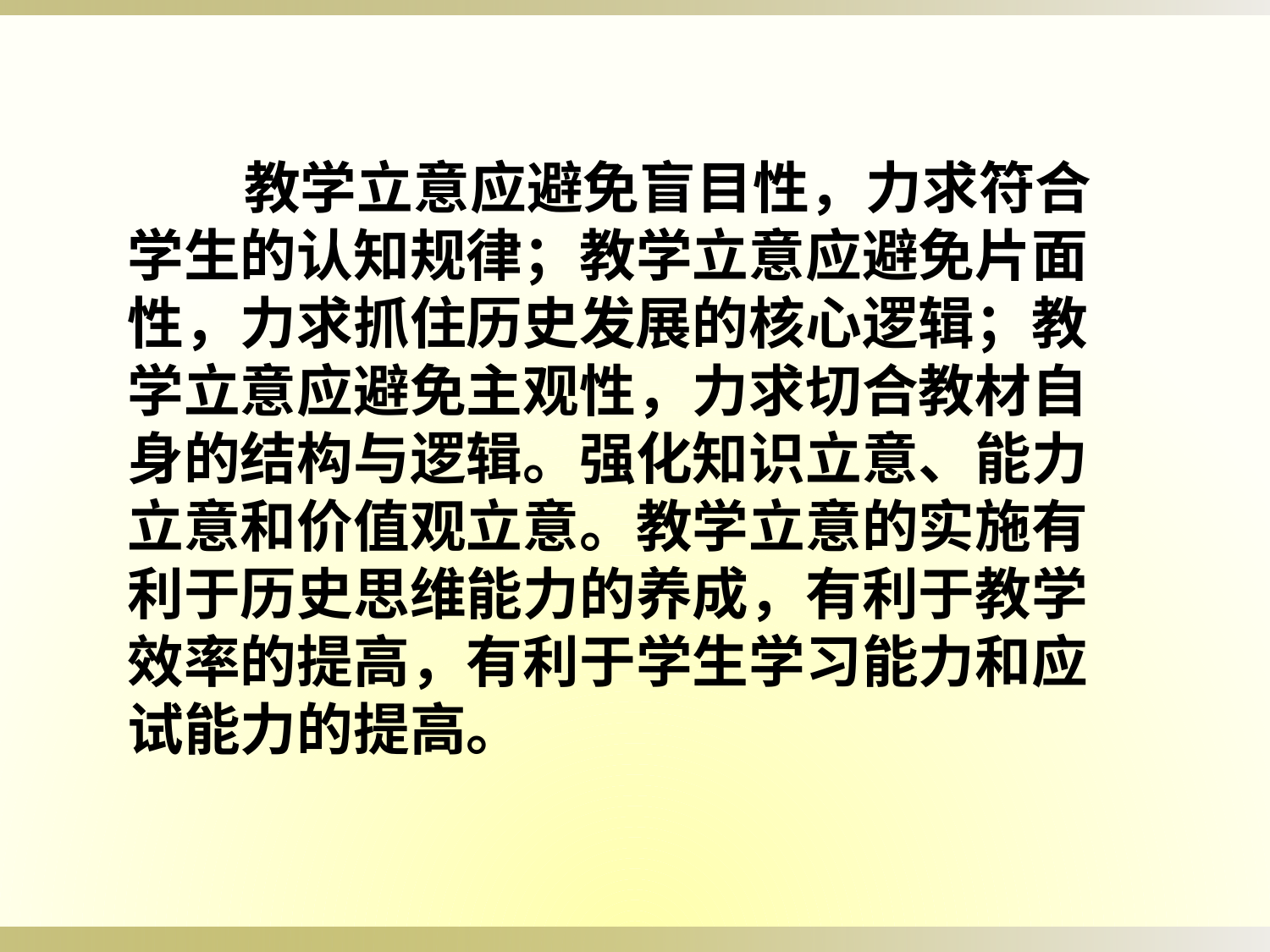

教学立意应避免盲目性，力求符合学生的认知规律；教学立意应避免片面性，力求抓住历史发展的核心逻辑；教学立意应避免主观性，力求切合教材自身的结构与逻辑。强化知识立意、能力立意和价值观立意。教学立意的实施有利于历史思维能力的养成，有利于教学效率的提高，有利于学生学习能力和应试能力的提高。